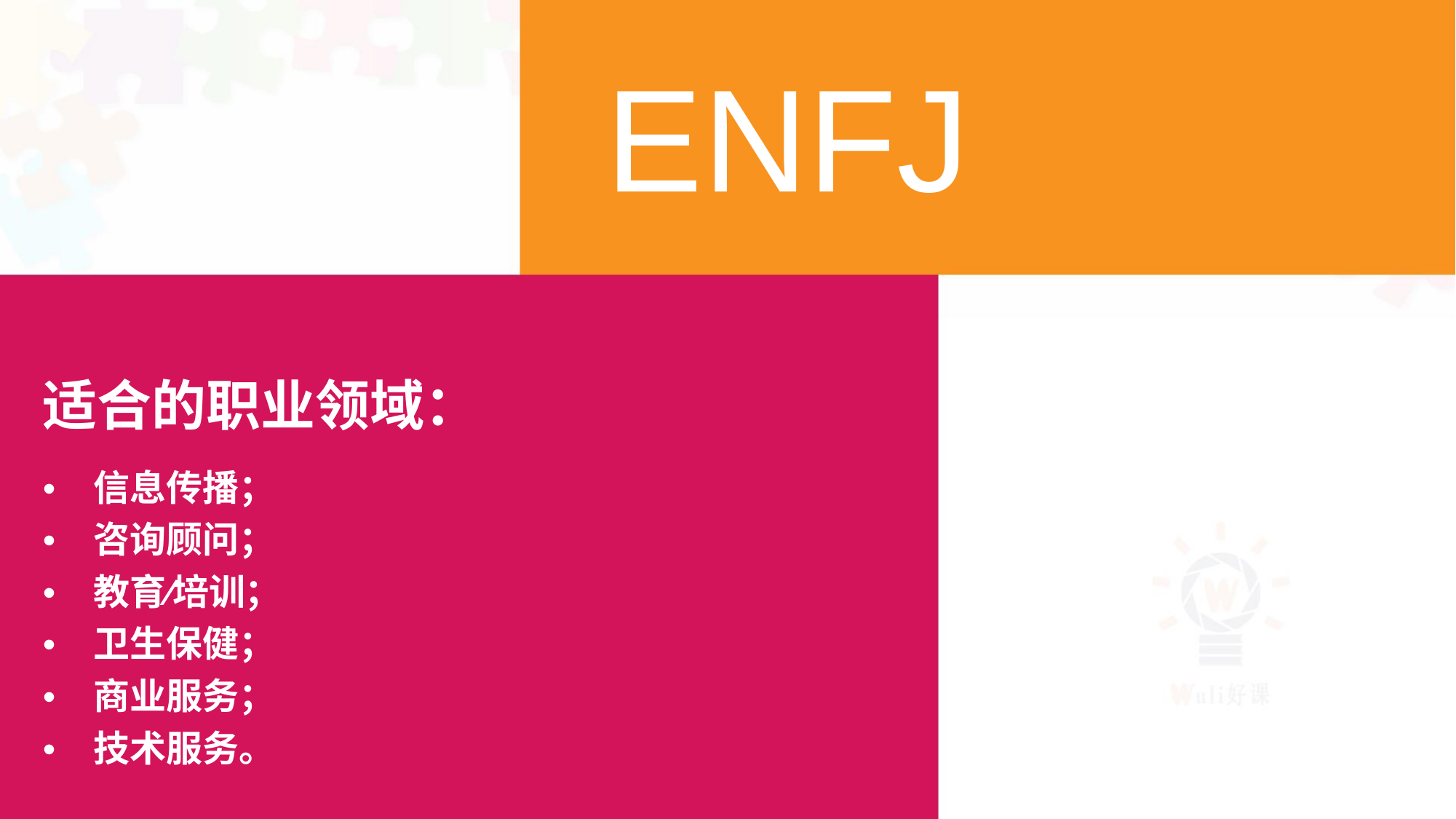

ENFJ
适合的职业领域：
• 信息传播；
• 咨询顾问；
• 教育∕培训；
• 卫生保健；
• 商业服务；
• 技术服务。